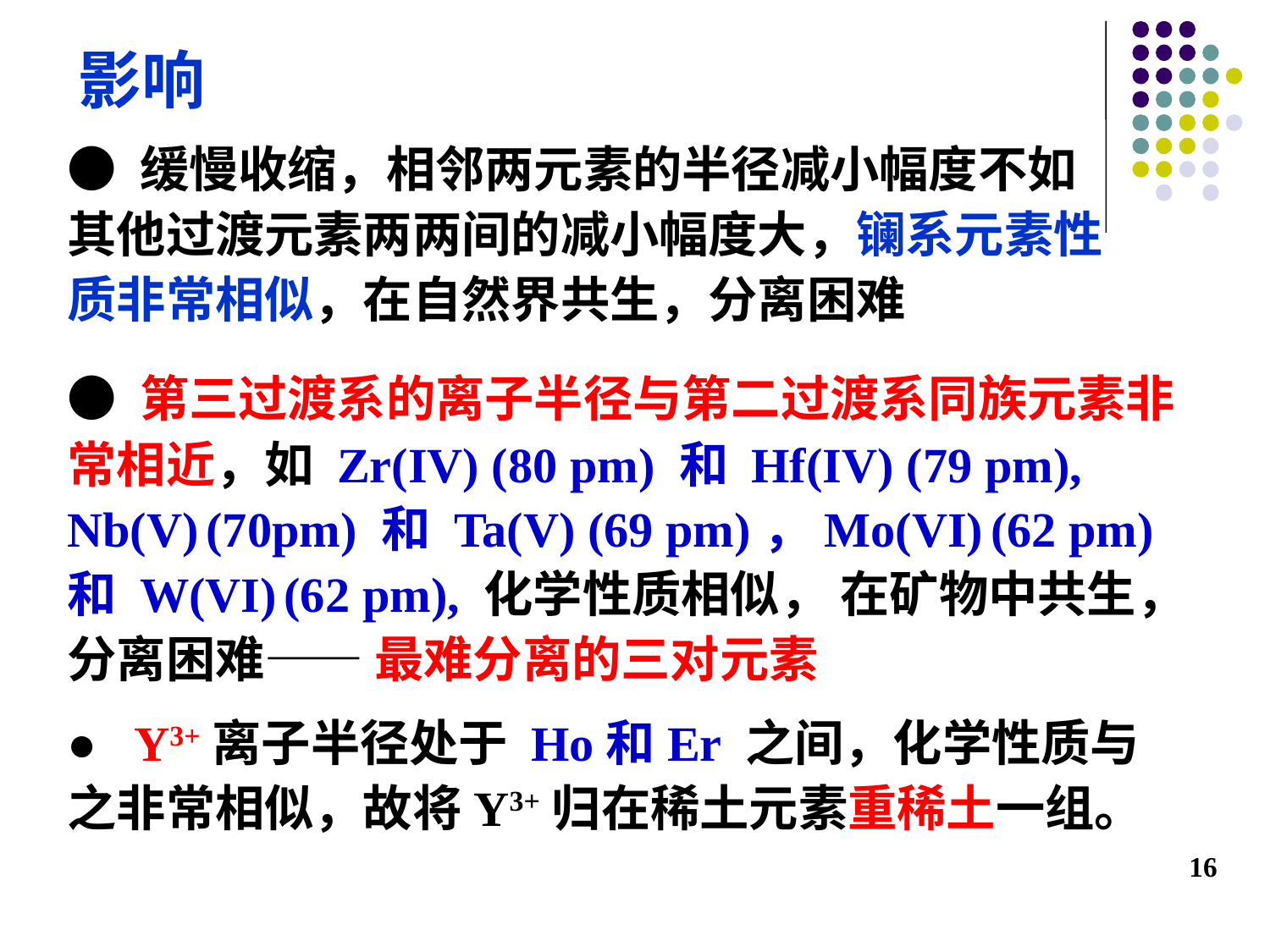

影响
● 缓慢收缩，相邻两元素的半径减小幅度不如其他过渡元素两两间的减小幅度大，镧系元素性质非常相似，在自然界共生，分离困难
● 第三过渡系的离子半径与第二过渡系同族元素非常相近，如 Zr(IV) (80 pm) 和 Hf(IV) (79 pm), Nb(V) (70pm) 和 Ta(V) (69 pm)，Mo(VI) (62 pm) 和 W(VI) (62 pm), 化学性质相似， 在矿物中共生，分离困难—— 最难分离的三对元素
●   Y3+离子半径处于 Ho和Er 之间，化学性质与之非常相似，故将Y3+归在稀土元素重稀土一组。
16